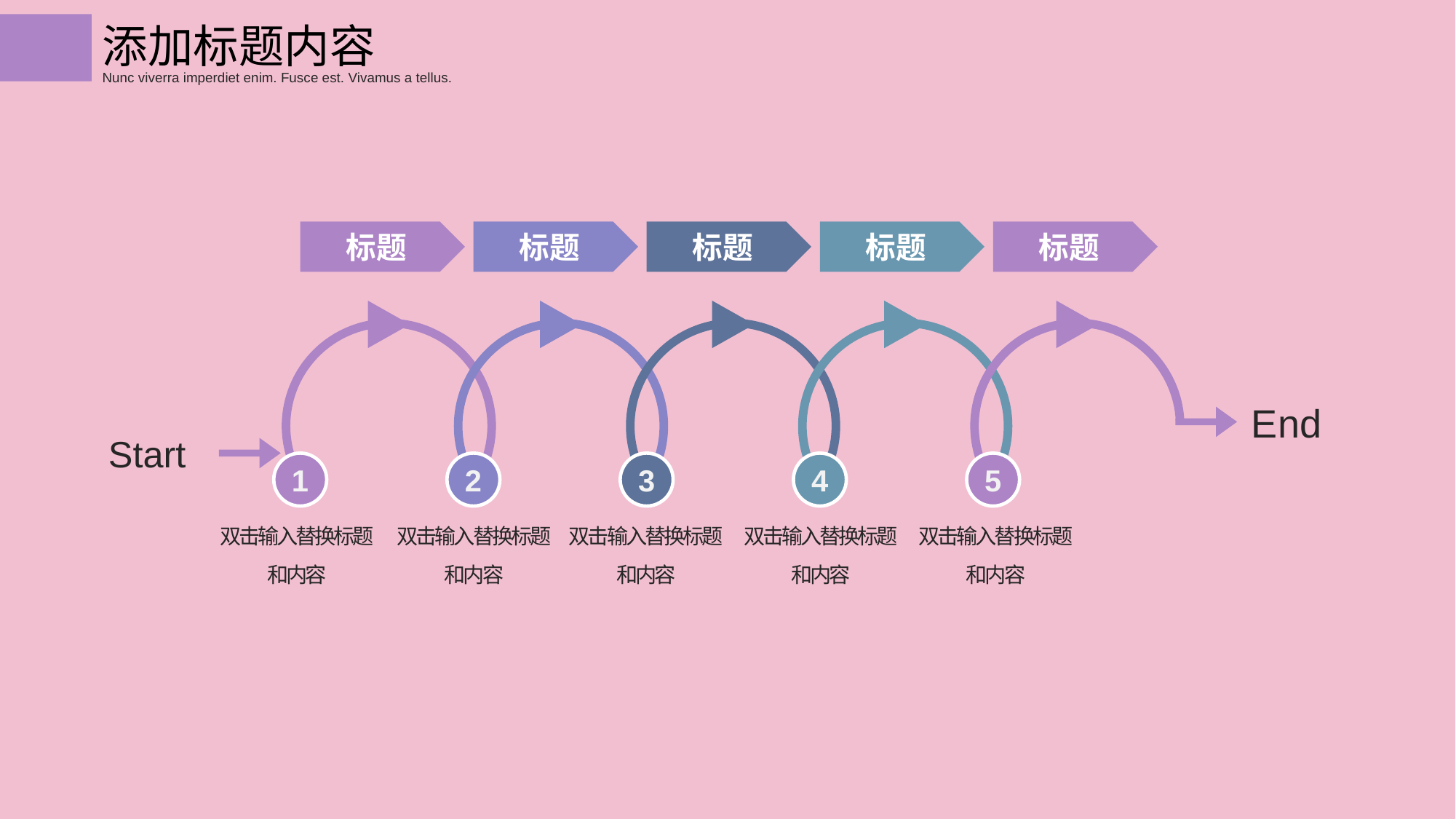

添加标题内容

Nunc viverra imperdiet enim. Fusce est. Vivamus a tellus.
标题
标题
标题
标题
标题

End
Start

1
2
3
4
5
双击输入替换标题
和内容
双击输入替换标题
和内容
双击输入替换标题
和内容
双击输入替换标题
和内容
双击输入替换标题
和内容